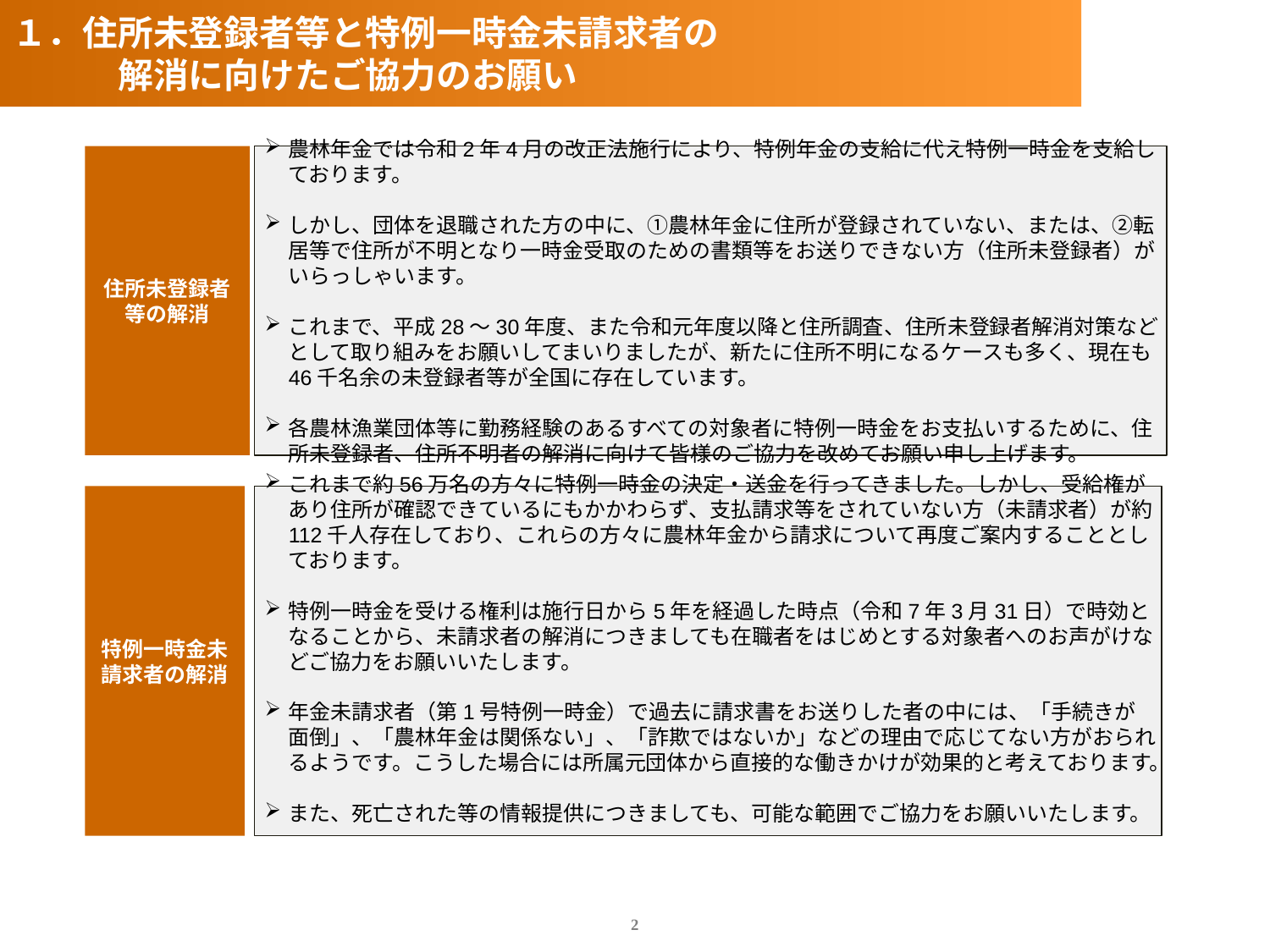

１．住所未登録者等と特例一時金未請求者の
　　　解消に向けたご協力のお願い
住所未登録者等の解消
農林年金では令和2年4月の改正法施行により、特例年金の支給に代え特例一時金を支給しております。

しかし、団体を退職された方の中に、①農林年金に住所が登録されていない、または、②転居等で住所が不明となり一時金受取のための書類等をお送りできない方（住所未登録者）がいらっしゃいます。

これまで、平成28～30年度、また令和元年度以降と住所調査、住所未登録者解消対策などとして取り組みをお願いしてまいりましたが、新たに住所不明になるケースも多く、現在も46千名余の未登録者等が全国に存在しています。

各農林漁業団体等に勤務経験のあるすべての対象者に特例一時金をお支払いするために、住所未登録者、住所不明者の解消に向けて皆様のご協力を改めてお願い申し上げます。
特例一時金未請求者の解消
これまで約56万名の方々に特例一時金の決定・送金を行ってきました。しかし、受給権があり住所が確認できているにもかかわらず、支払請求等をされていない方（未請求者）が約112千人存在しており、これらの方々に農林年金から請求について再度ご案内することとしております。

特例一時金を受ける権利は施行日から5年を経過した時点（令和7年3月31日）で時効となることから、未請求者の解消につきましても在職者をはじめとする対象者へのお声がけなどご協力をお願いいたします。

年金未請求者（第1号特例一時金）で過去に請求書をお送りした者の中には、「手続きが面倒」、「農林年金は関係ない」、「詐欺ではないか」などの理由で応じてない方がおられるようです。こうした場合には所属元団体から直接的な働きかけが効果的と考えております。

また、死亡された等の情報提供につきましても、可能な範囲でご協力をお願いいたします。

2